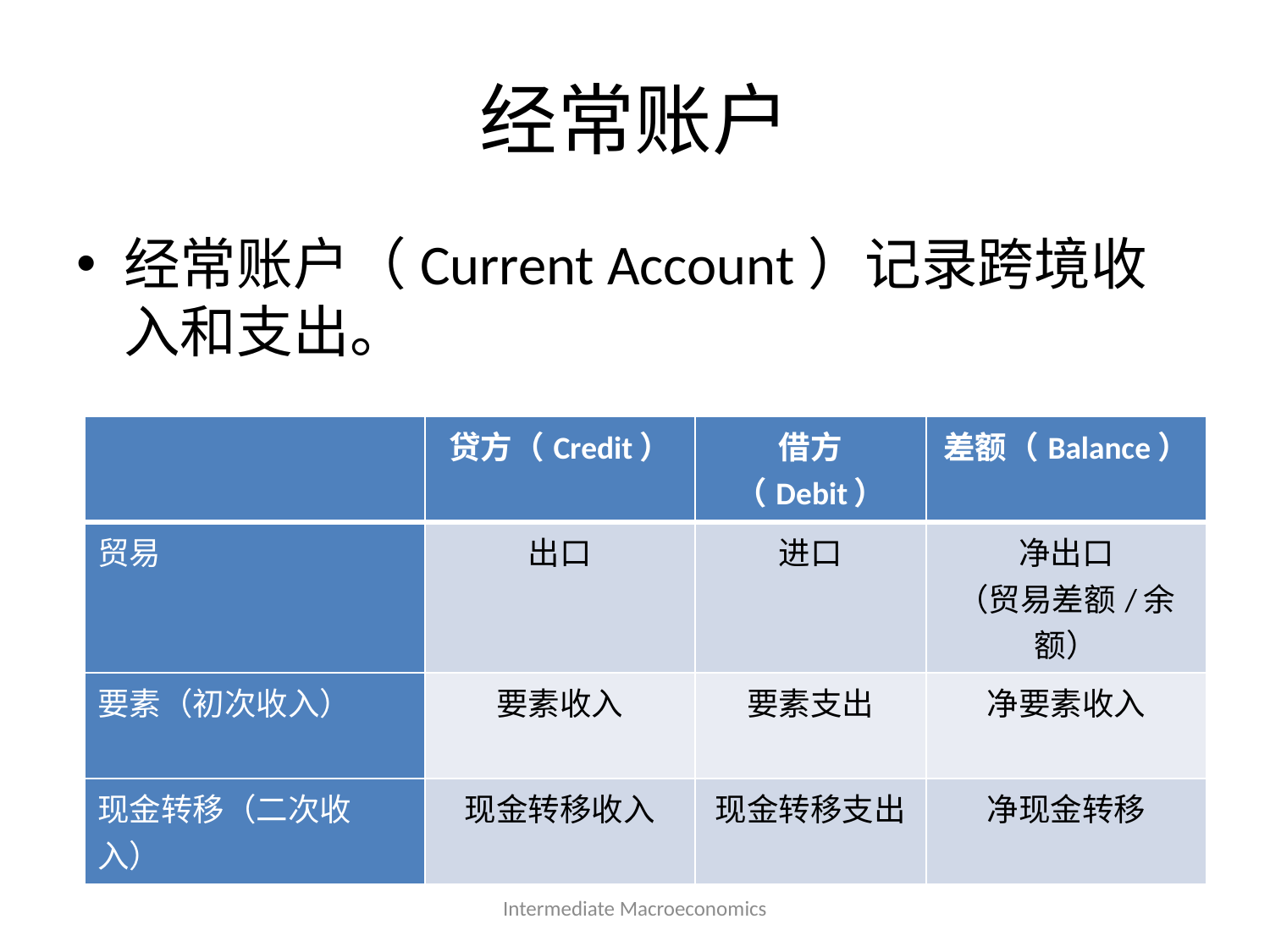

# 经常账户
经常账户（Current Account）记录跨境收入和支出。

|  | 贷方（Credit） | 借方（Debit） | 差额（Balance） |
| --- | --- | --- | --- |
| 贸易 | 出口 | 进口 | 净出口 （贸易差额/余额） |
| 要素（初次收入） | 要素收入 | 要素支出 | 净要素收入 |
| 现金转移（二次收入） | 现金转移收入 | 现金转移支出 | 净现金转移 |
Intermediate Macroeconomics